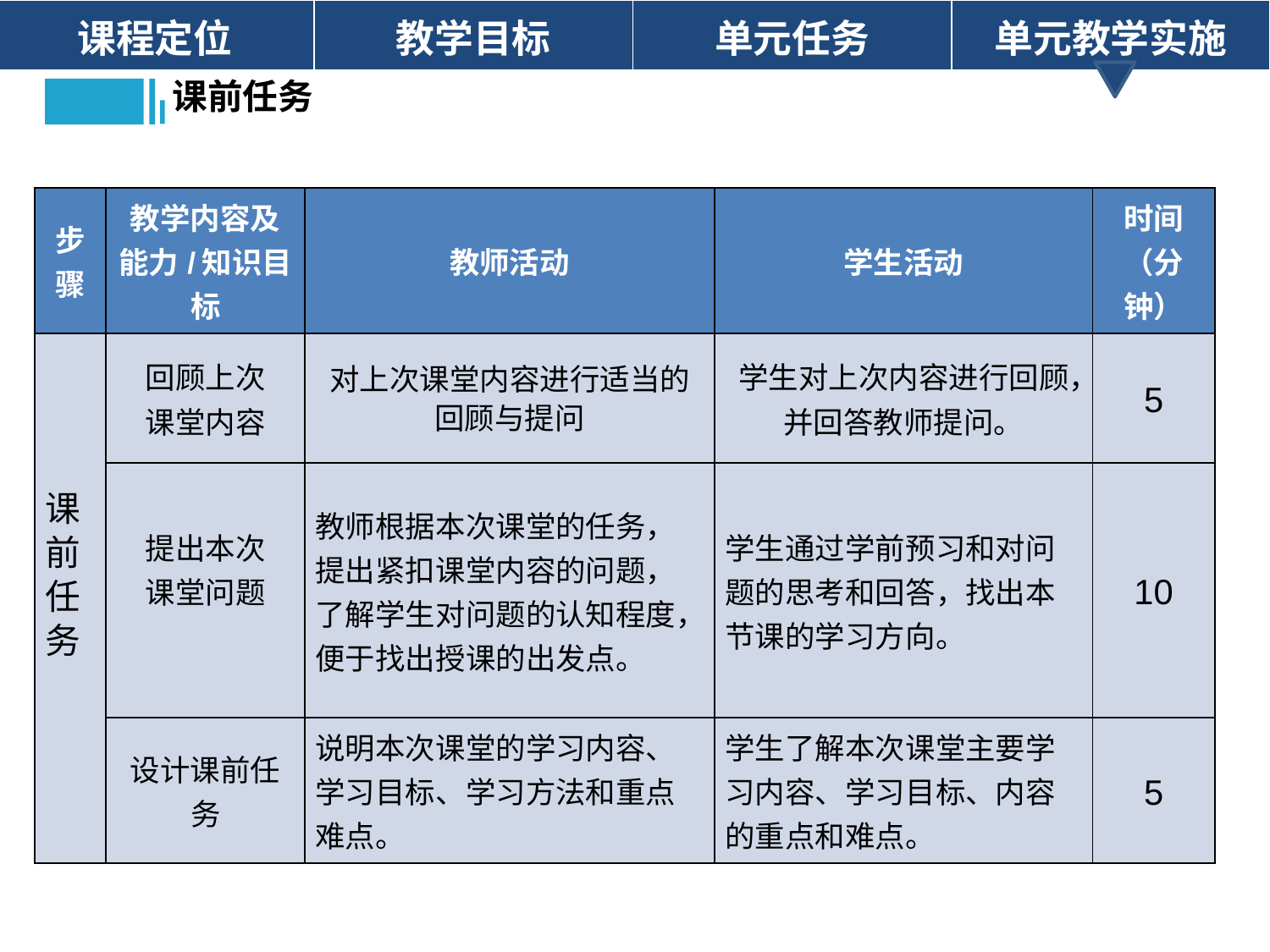

| 课程定位 | 教学目标 | 单元任务 | 单元教学实施 |
| --- | --- | --- | --- |

课前任务

| 步骤 | 教学内容及能力/知识目标 | 教师活动 | 学生活动 | 时间（分钟） |
| --- | --- | --- | --- | --- |
| 课前任务 | 回顾上次 课堂内容 | 对上次课堂内容进行适当的回顾与提问 | 学生对上次内容进行回顾，并回答教师提问。 | 5 |
|  | 提出本次 课堂问题 | 教师根据本次课堂的任务，提出紧扣课堂内容的问题，了解学生对问题的认知程度，便于找出授课的出发点。 | 学生通过学前预习和对问题的思考和回答，找出本节课的学习方向。 | 10 |
|  | 设计课前任务 | 说明本次课堂的学习内容、学习目标、学习方法和重点难点。 | 学生了解本次课堂主要学习内容、学习目标、内容的重点和难点。 | 5 |